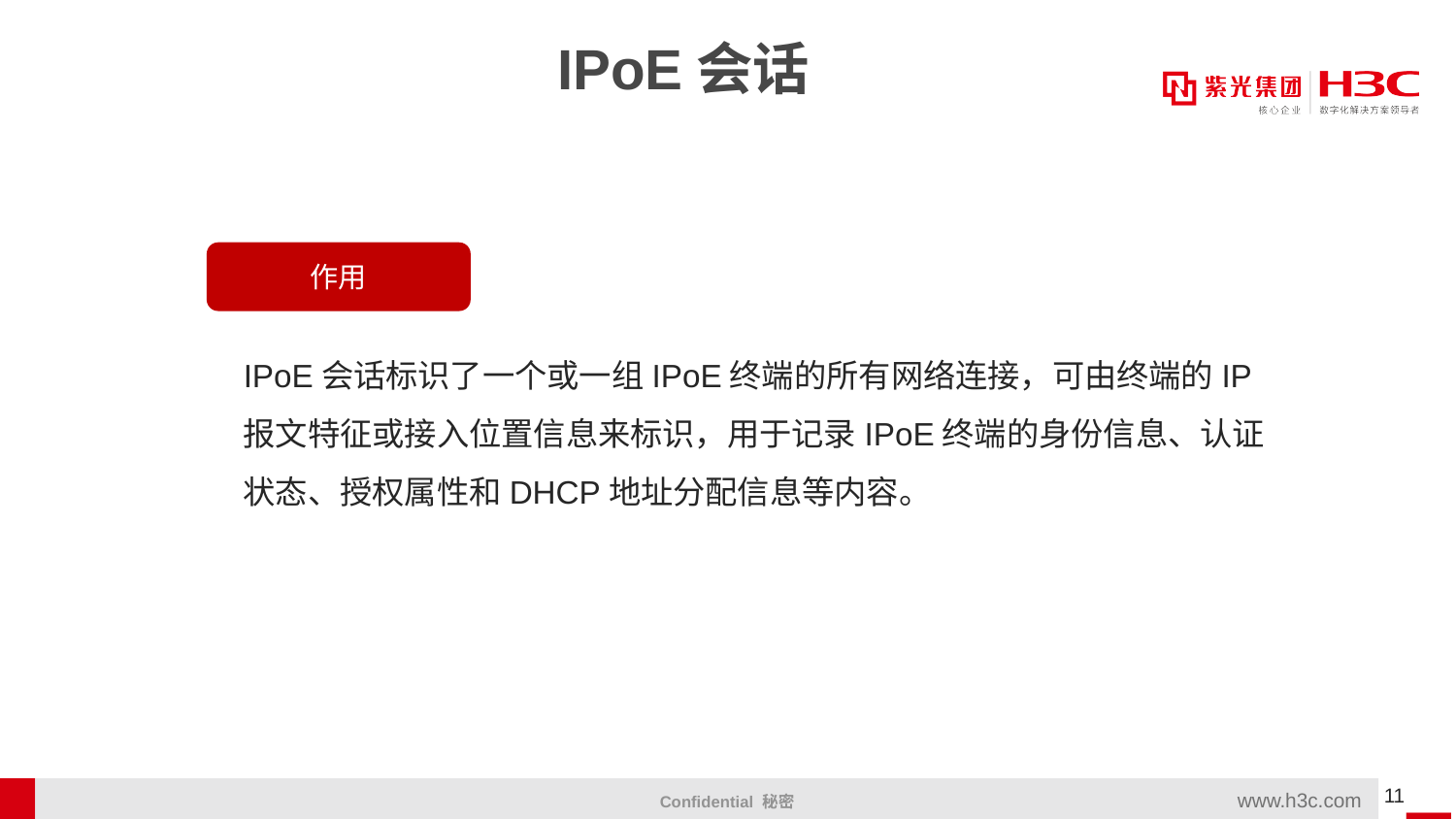

# IPoE会话
作用
IPoE会话标识了一个或一组IPoE终端的所有网络连接，可由终端的IP报文特征或接入位置信息来标识，用于记录IPoE终端的身份信息、认证状态、授权属性和DHCP地址分配信息等内容。